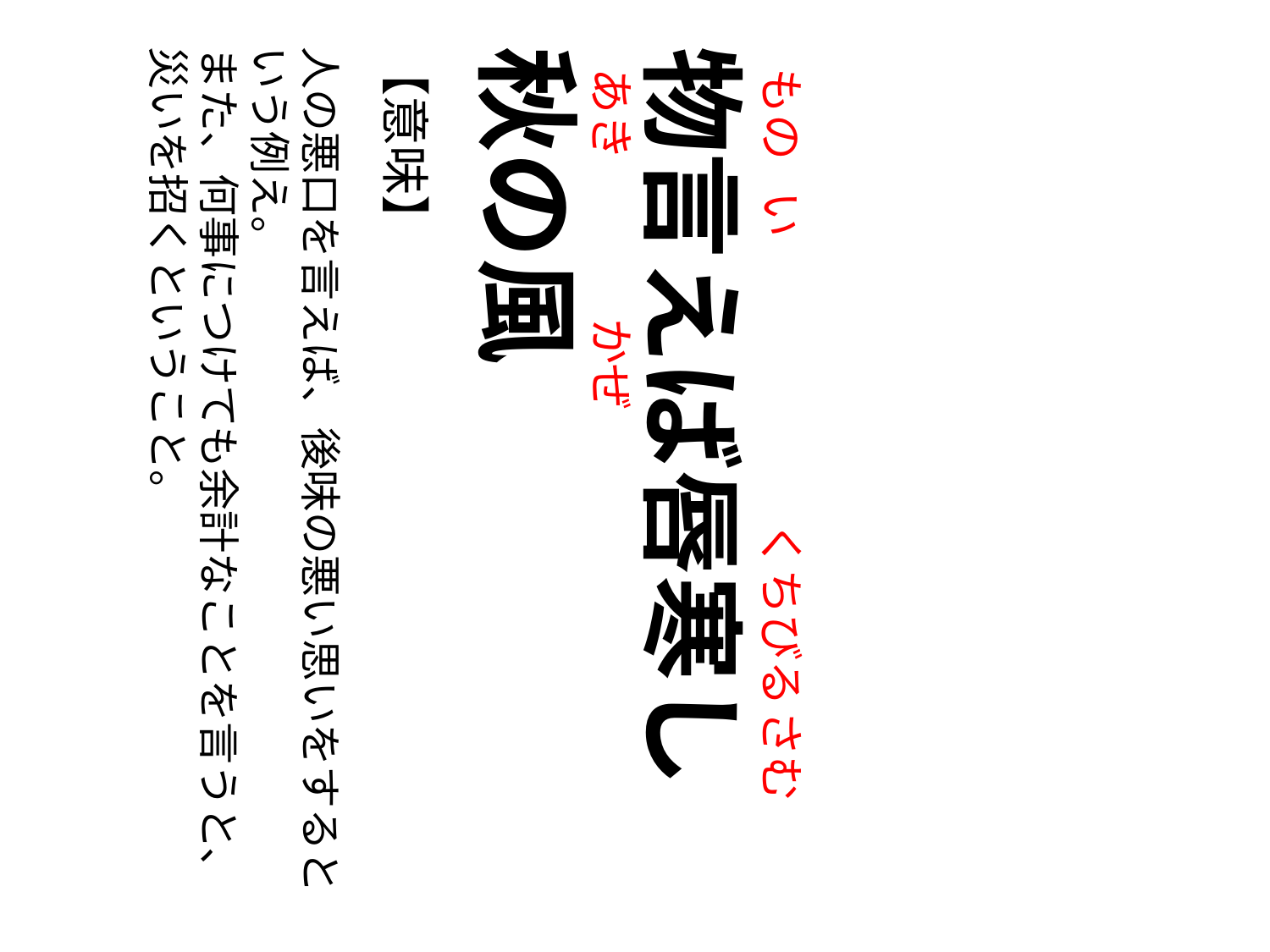

あき　　　  かぜ
 もの   い　　　　　　 くちびる さむ
【意味】

人の悪口を言えば、後味の悪い思いをするという例え。
また、何事につけても余計なことを言うと、災いを招くということ。
秋の風
物言えば唇寒し